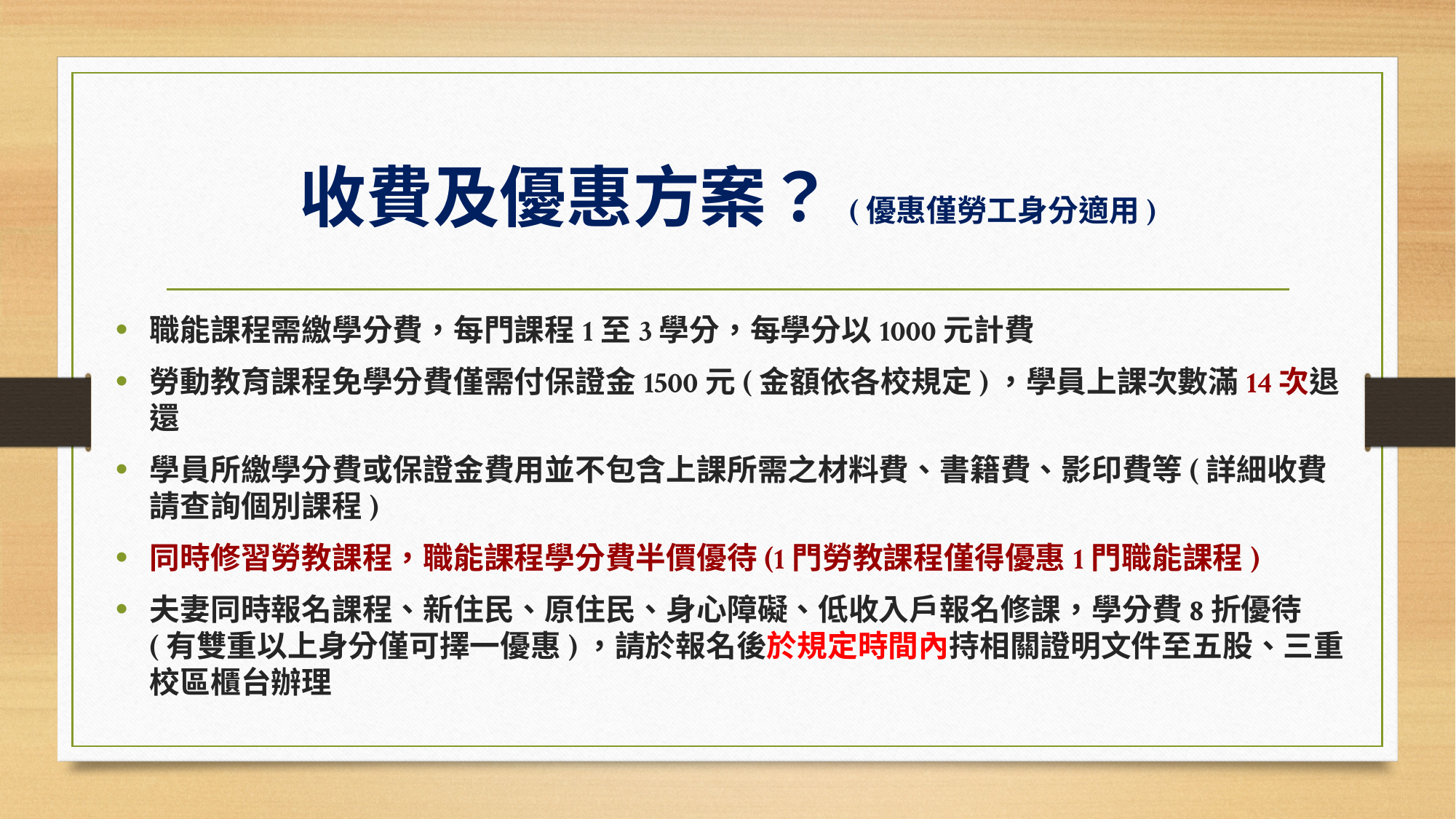

# 收費及優惠方案？(優惠僅勞工身分適用)
職能課程需繳學分費，每門課程1至3學分，每學分以1000元計費
勞動教育課程免學分費僅需付保證金1500元(金額依各校規定)，學員上課次數滿14次退還
學員所繳學分費或保證金費用並不包含上課所需之材料費、書籍費、影印費等(詳細收費請查詢個別課程)
同時修習勞教課程，職能課程學分費半價優待(1門勞教課程僅得優惠1門職能課程)
夫妻同時報名課程、新住民、原住民、身心障礙、低收入戶報名修課，學分費8折優待(有雙重以上身分僅可擇一優惠)，請於報名後於規定時間內持相關證明文件至五股、三重校區櫃台辦理